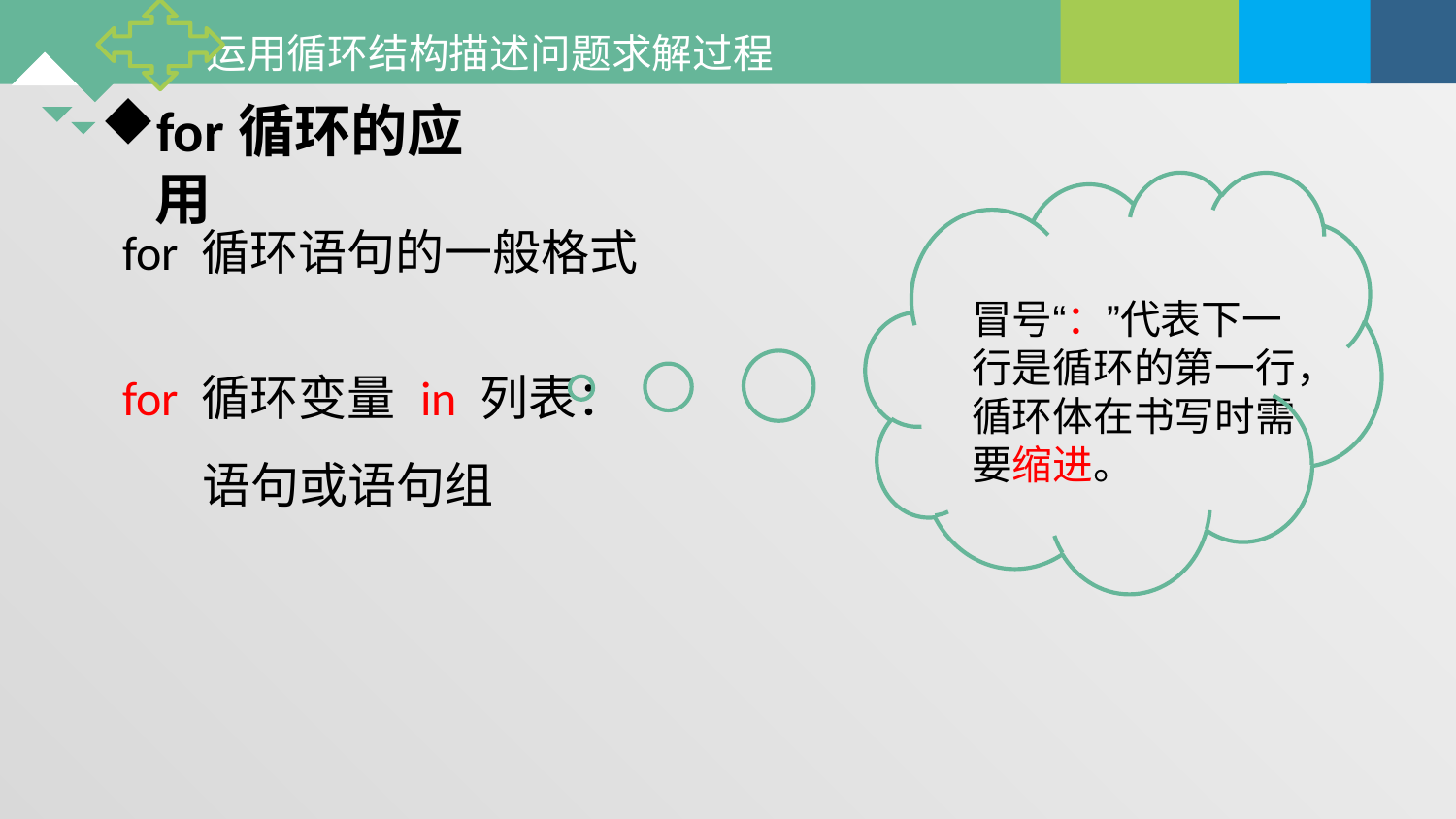

for循环的应用

冒号“：”代表下一行是循环的第一行，循环体在书写时需要缩进。
for 循环语句的一般格式

for 循环变量 in 列表：
     语句或语句组